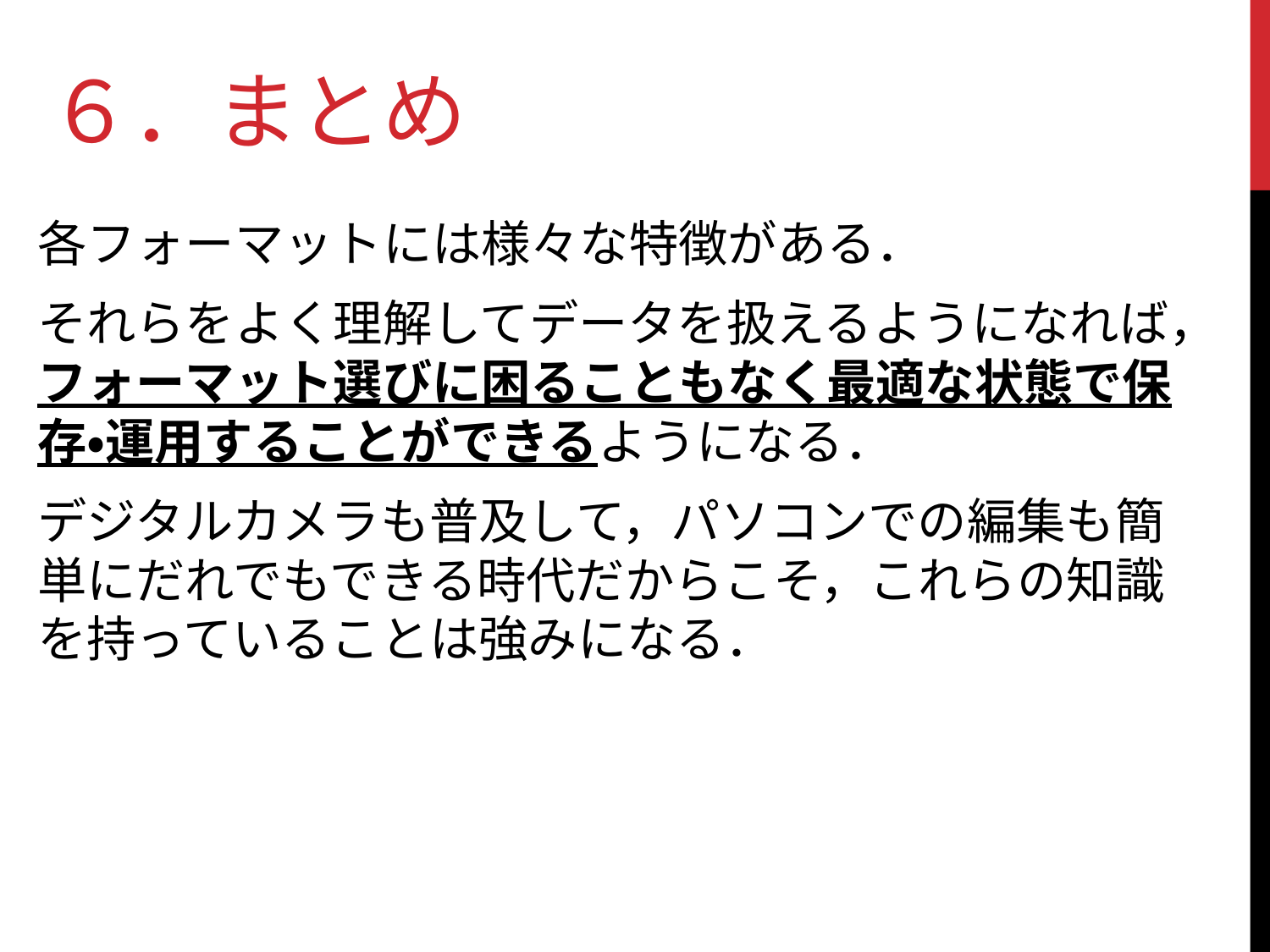

# ６．まとめ
各フォーマットには様々な特徴がある．
それらをよく理解してデータを扱えるようになれば，フォーマット選びに困ることもなく最適な状態で保存・運用することができるようになる．
デジタルカメラも普及して，パソコンでの編集も簡単にだれでもできる時代だからこそ，これらの知識を持っていることは強みになる．